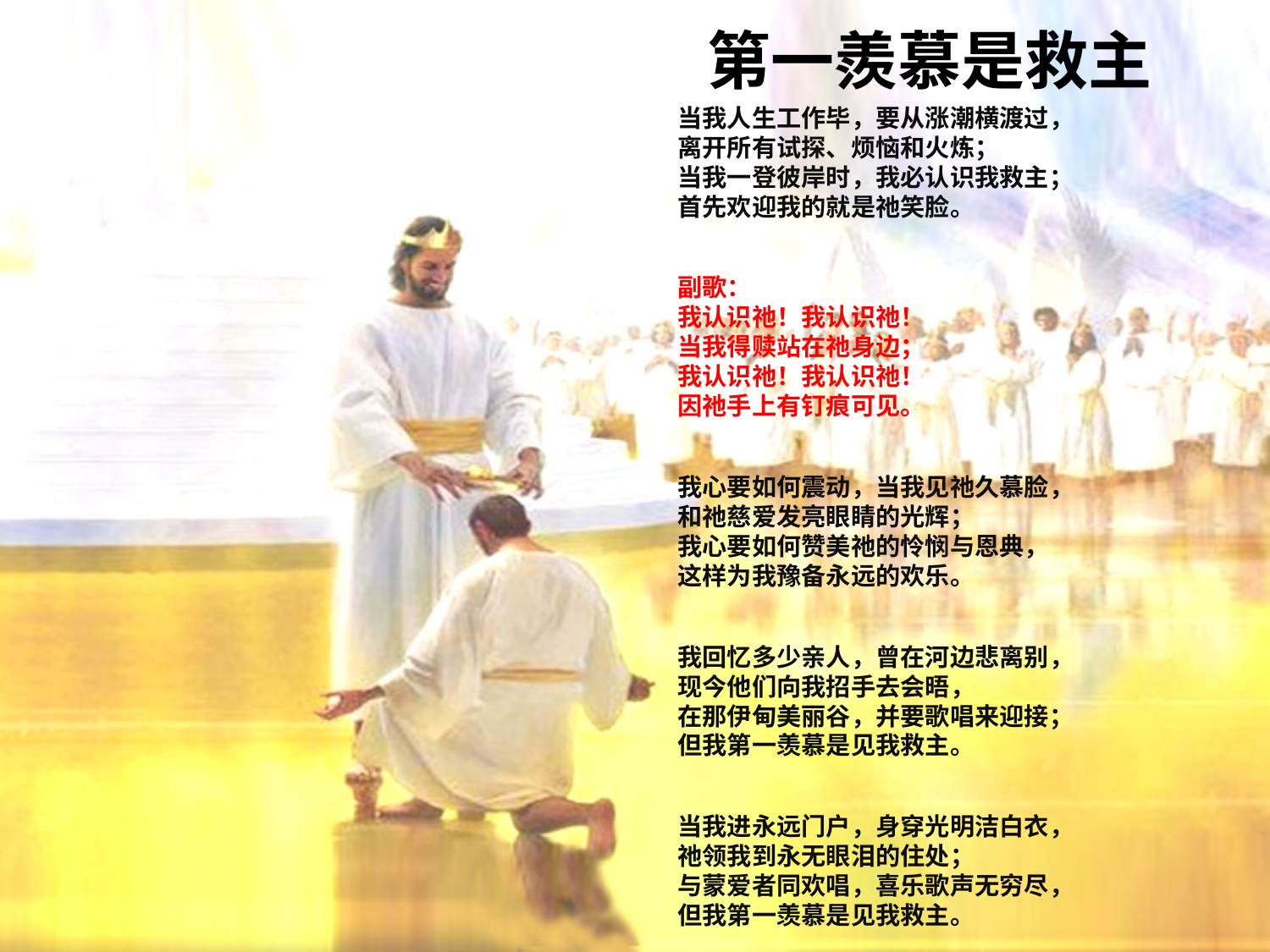

# 第一羨慕是救主
当我人生工作毕，要从涨潮横渡过，
离开所有试探、烦恼和火炼；
当我一登彼岸时，我必认识我救主；
首先欢迎我的就是祂笑脸。
副歌：
我认识祂！我认识祂！
当我得赎站在祂身边；
我认识祂！我认识祂！
因祂手上有钉痕可见。
我心要如何震动，当我见祂久慕脸，
和祂慈爱发亮眼睛的光辉；
我心要如何赞美祂的怜悯与恩典，
这样为我豫备永远的欢乐。
我回忆多少亲人，曾在河边悲离别，
现今他们向我招手去会晤，
在那伊甸美丽谷，并要歌唱来迎接；
但我第一羡慕是见我救主。
当我进永远门户，身穿光明洁白衣，
祂领我到永无眼泪的住处；
与蒙爱者同欢唱，喜乐歌声无穷尽，
但我第一羡慕是见我救主。